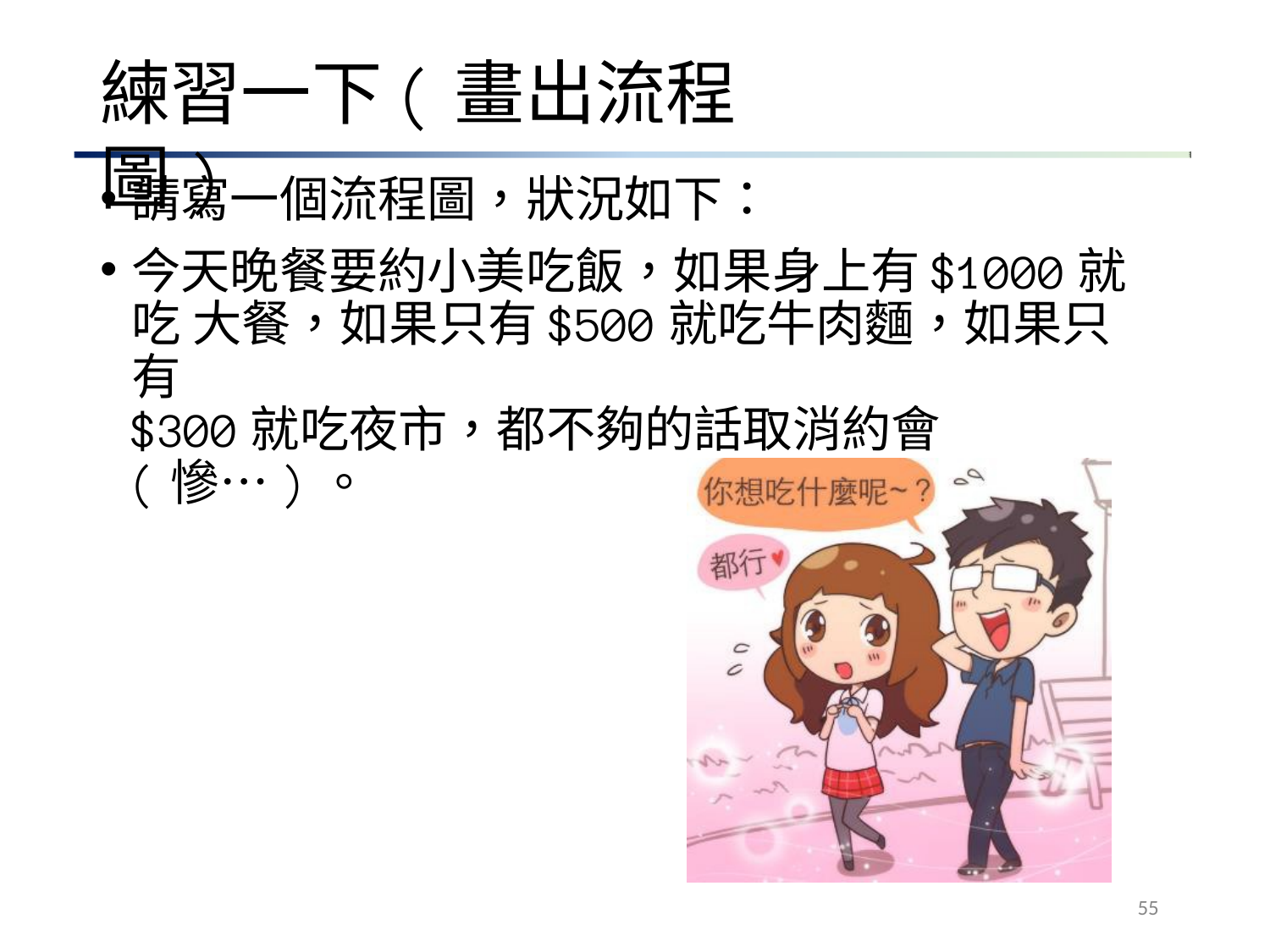

# 練習一下(畫出流程圖)
請寫一個流程圖，狀況如下：
今天晚餐要約小美吃飯，如果身上有$1000就吃 大餐，如果只有$500就吃牛肉麵，如果只有
$300就吃夜市，都不夠的話取消約會(慘…)。

55